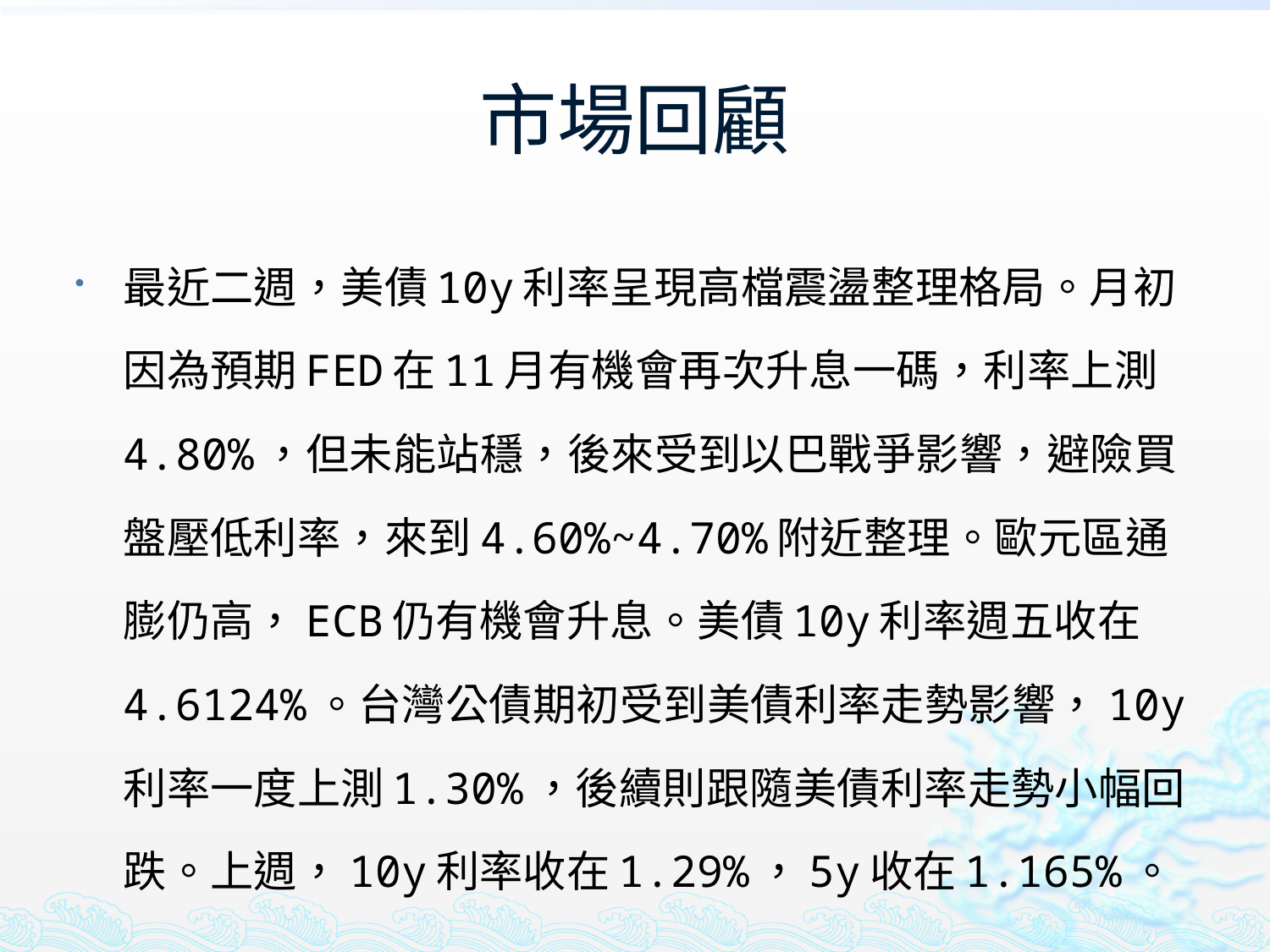

# 市場回顧
最近二週，美債10y利率呈現高檔震盪整理格局。月初因為預期FED在11月有機會再次升息一碼，利率上測4.80%，但未能站穩，後來受到以巴戰爭影響，避險買盤壓低利率，來到4.60%~4.70%附近整理。歐元區通膨仍高，ECB仍有機會升息。美債10y利率週五收在4.6124%。台灣公債期初受到美債利率走勢影響，10y利率一度上測1.30%，後續則跟隨美債利率走勢小幅回跌。上週，10y利率收在1.29%，5y收在1.165%。